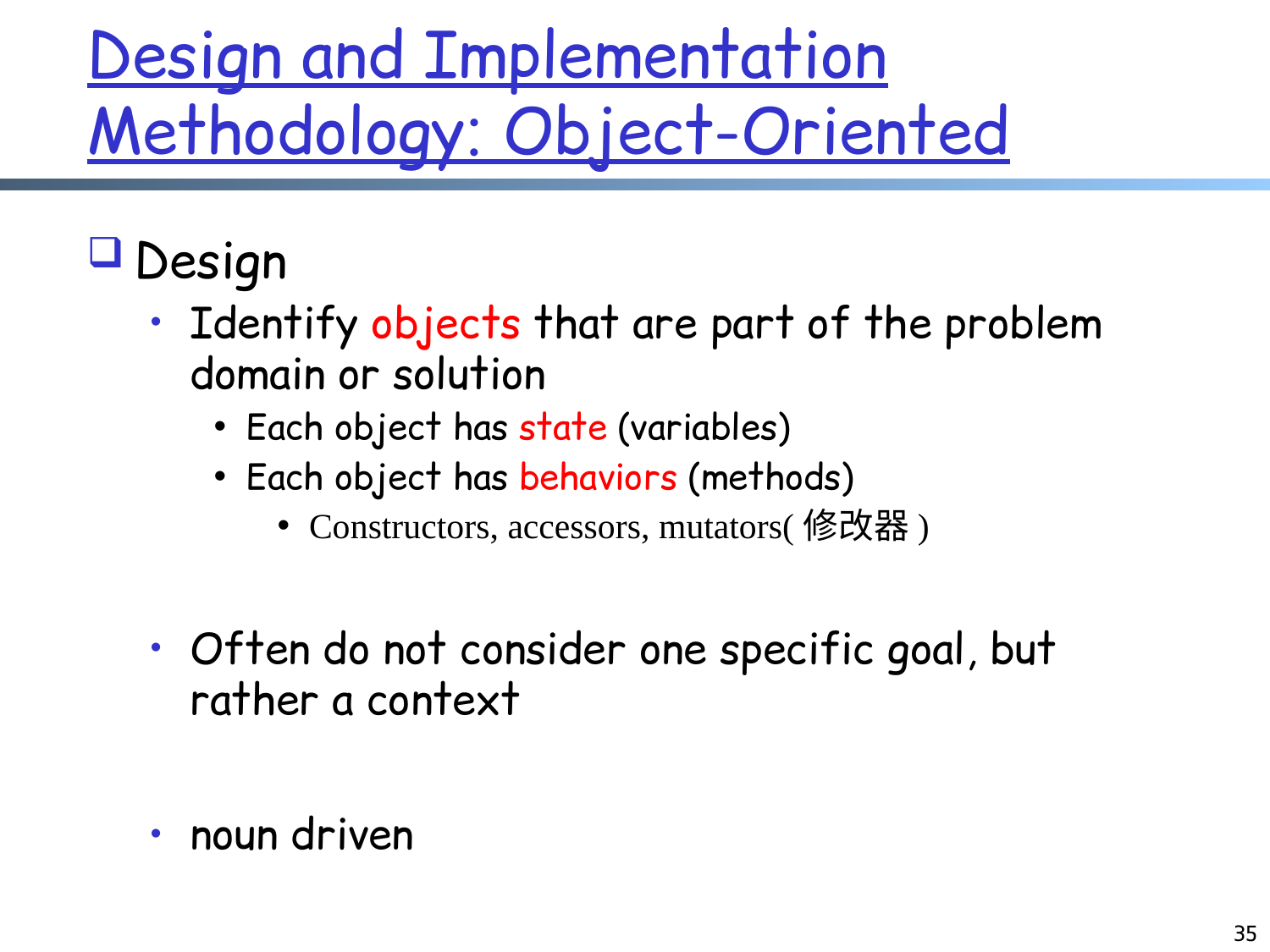

# Design and Implementation Methodology: Object-Oriented
Design
Identify objects that are part of the problem domain or solution
Each object has state (variables)
Each object has behaviors (methods)
Constructors, accessors, mutators(修改器)

Often do not consider one specific goal, but rather a context

noun driven
35